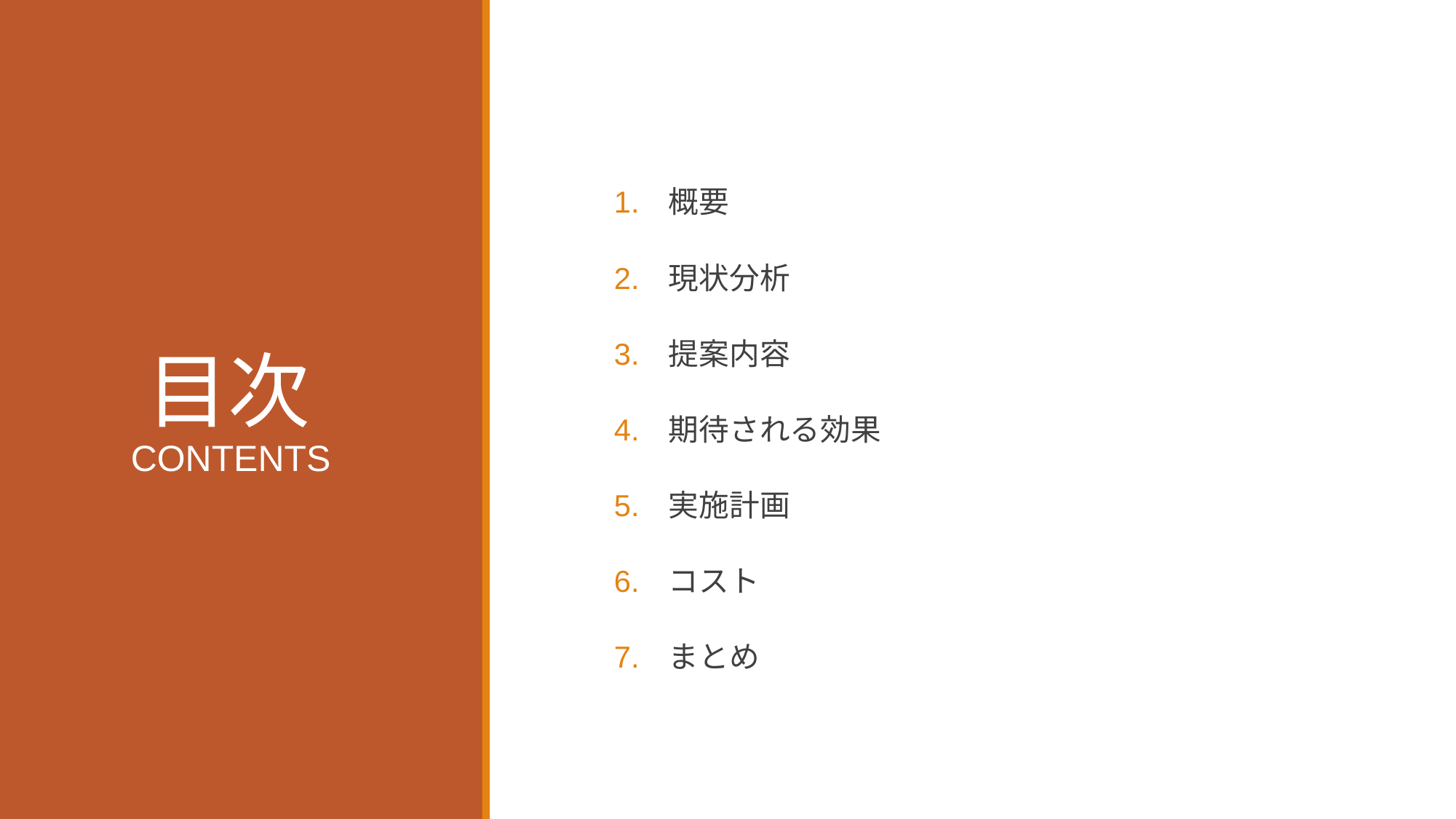

概要
現状分析
提案内容
期待される効果
実施計画
コスト
まとめ
# 目次
CONTENTS